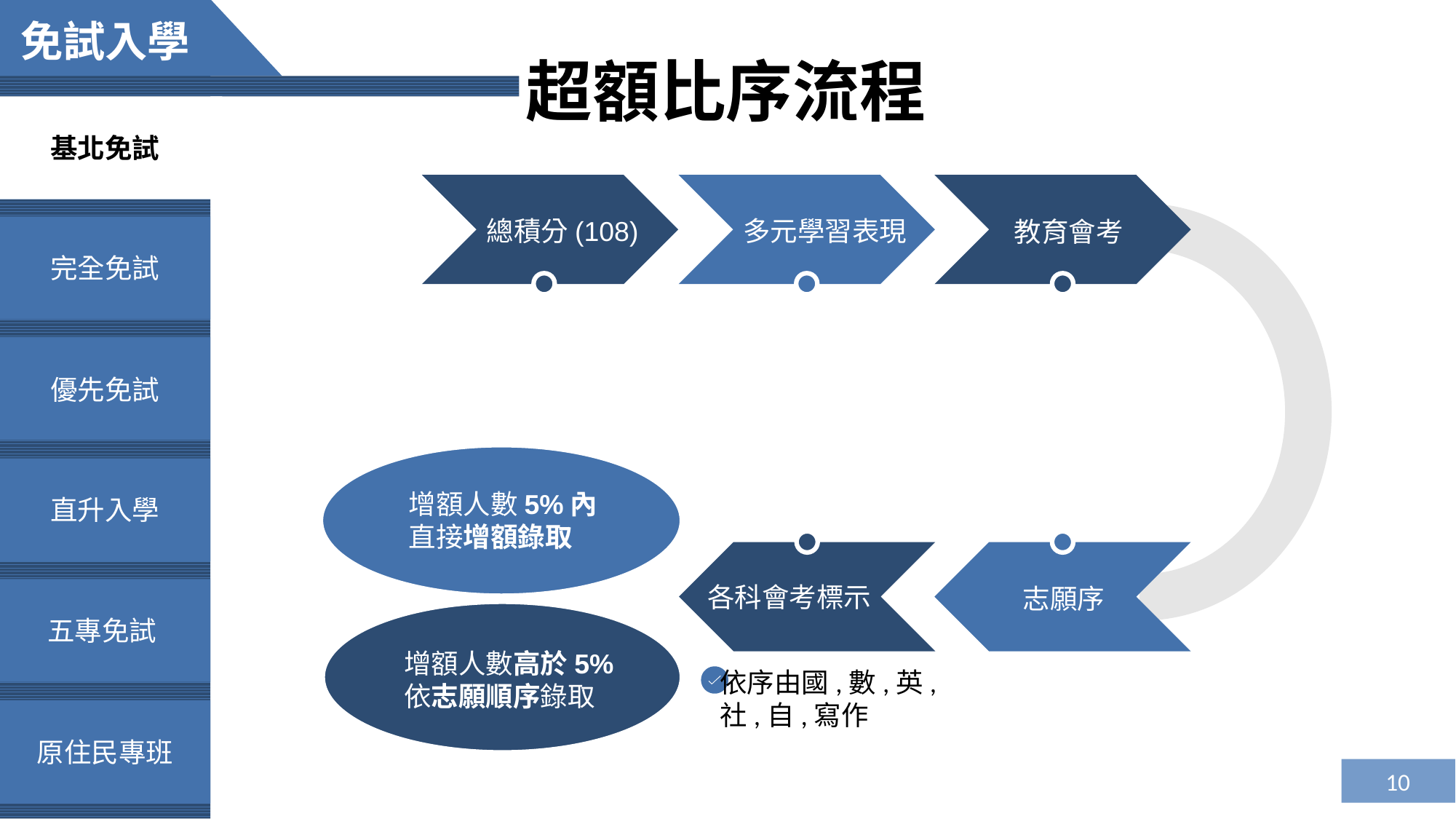

免試入學

超額比序流程

基北免試

總積分(108)
多元學習表現
教育會考

完全免試

優先免試

增額人數5%內
直接增額錄取
直升入學

各科會考標示
志願序

五專免試
增額人數高於5%
依志願順序錄取
依序由國,數,英,
社,自,寫作

原住民專班

10